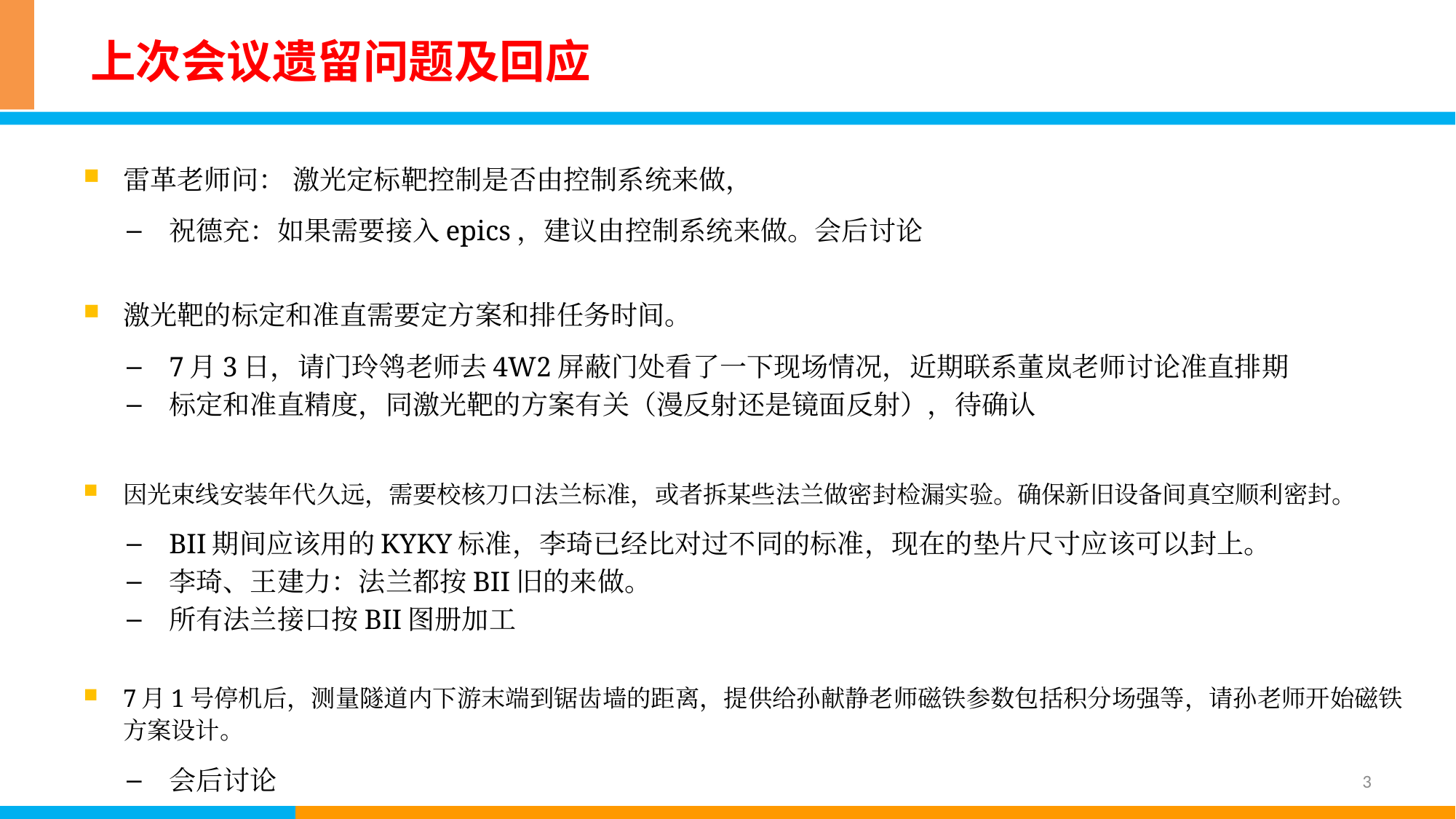

# 上次会议遗留问题及回应
雷革老师问： 激光定标靶控制是否由控制系统来做，
祝德充：如果需要接入epics，建议由控制系统来做。会后讨论

激光靶的标定和准直需要定方案和排任务时间。
7月3日，请门玲鸰老师去4W2屏蔽门处看了一下现场情况，近期联系董岚老师讨论准直排期
标定和准直精度，同激光靶的方案有关（漫反射还是镜面反射），待确认

因光束线安装年代久远，需要校核刀口法兰标准，或者拆某些法兰做密封检漏实验。确保新旧设备间真空顺利密封。
BII期间应该用的KYKY标准，李琦已经比对过不同的标准，现在的垫片尺寸应该可以封上。
李琦、王建力：法兰都按BII旧的来做。
所有法兰接口按BII图册加工

7月1号停机后，测量隧道内下游末端到锯齿墙的距离，提供给孙献静老师磁铁参数包括积分场强等，请孙老师开始磁铁方案设计。
会后讨论

3